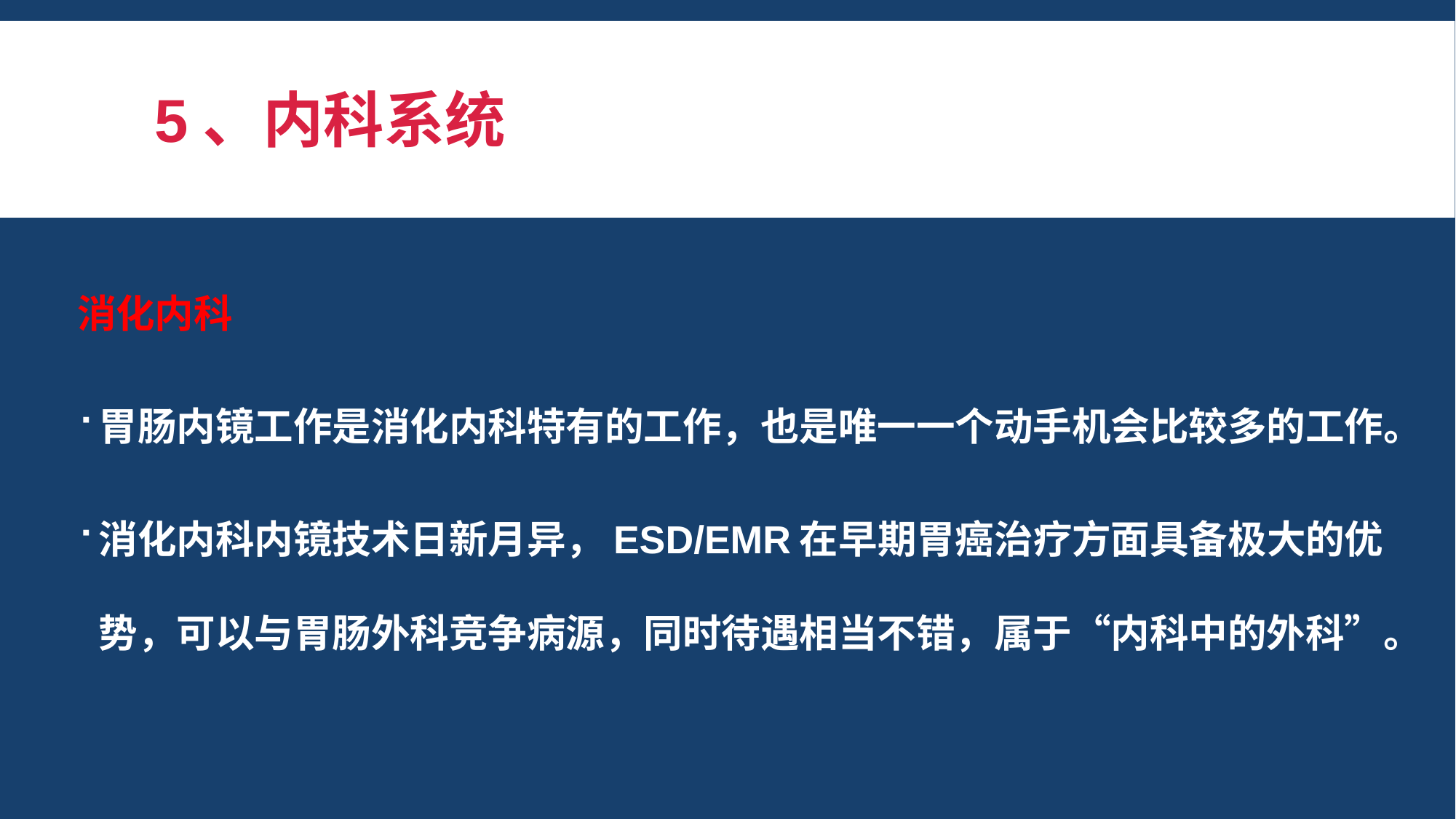

# 5、内科系统
消化内科
胃肠内镜工作是消化内科特有的工作，也是唯一一个动手机会比较多的工作。
消化内科内镜技术日新月异，ESD/EMR在早期胃癌治疗方面具备极大的优势，可以与胃肠外科竞争病源，同时待遇相当不错，属于“内科中的外科”。